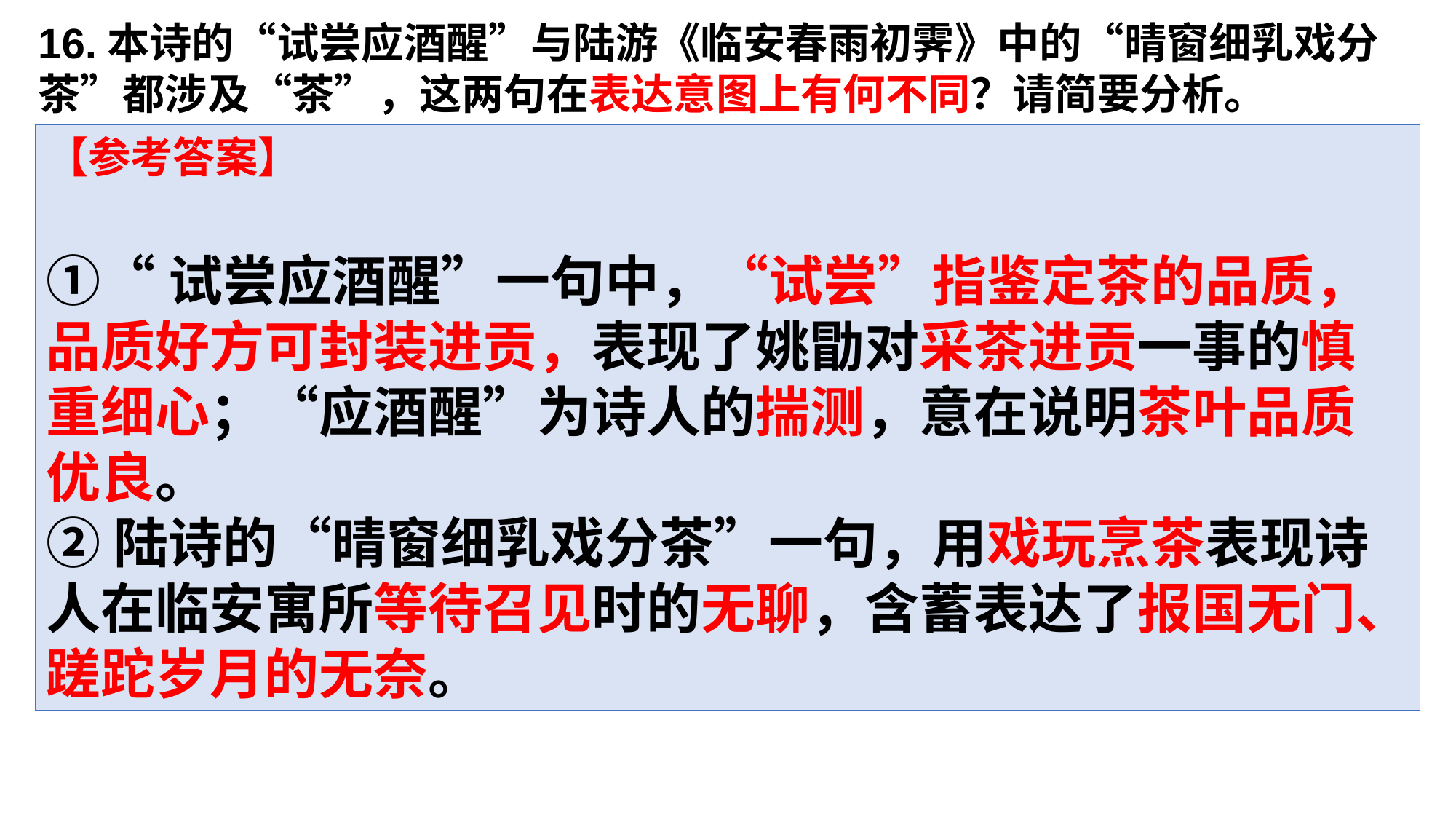

16.本诗的“试尝应酒醒”与陆游《临安春雨初霁》中的“晴窗细乳戏分茶”都涉及“茶”，这两句在表达意图上有何不同？请简要分析。
【参考答案】

①“试尝应酒醒”一句中，“试尝”指鉴定茶的品质，品质好方可封装进贡，表现了姚勖对采茶进贡一事的慎重细心；“应酒醒”为诗人的揣测，意在说明茶叶品质优良。
②陆诗的“晴窗细乳戏分茶”一句，用戏玩烹茶表现诗人在临安寓所等待召见时的无聊，含蓄表达了报国无门、蹉跎岁月的无奈。